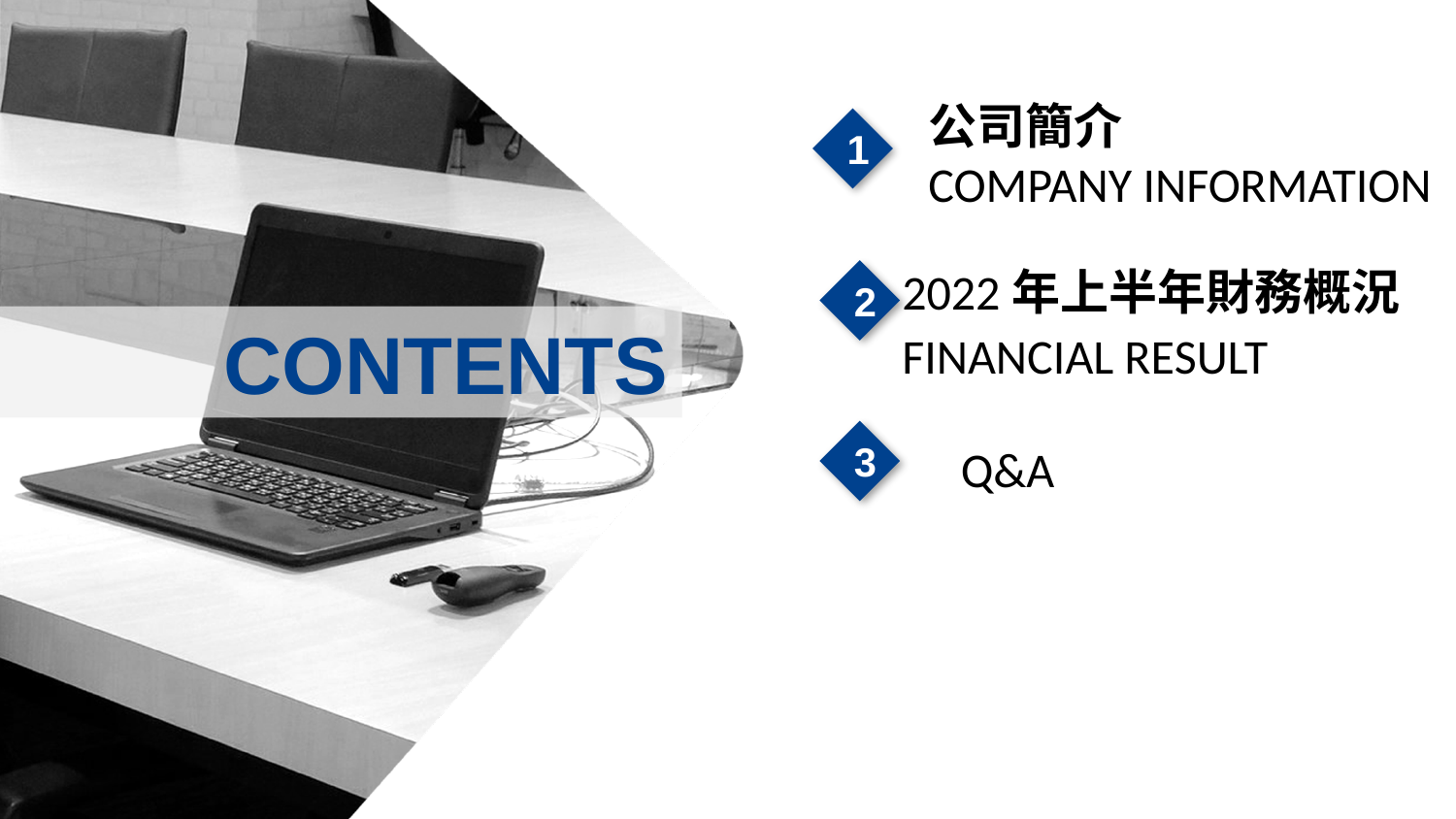

公司簡介
COMPANY INFORMATION
1
2022年上半年財務概況
FINANCIAL RESULT
2
3
Q&A